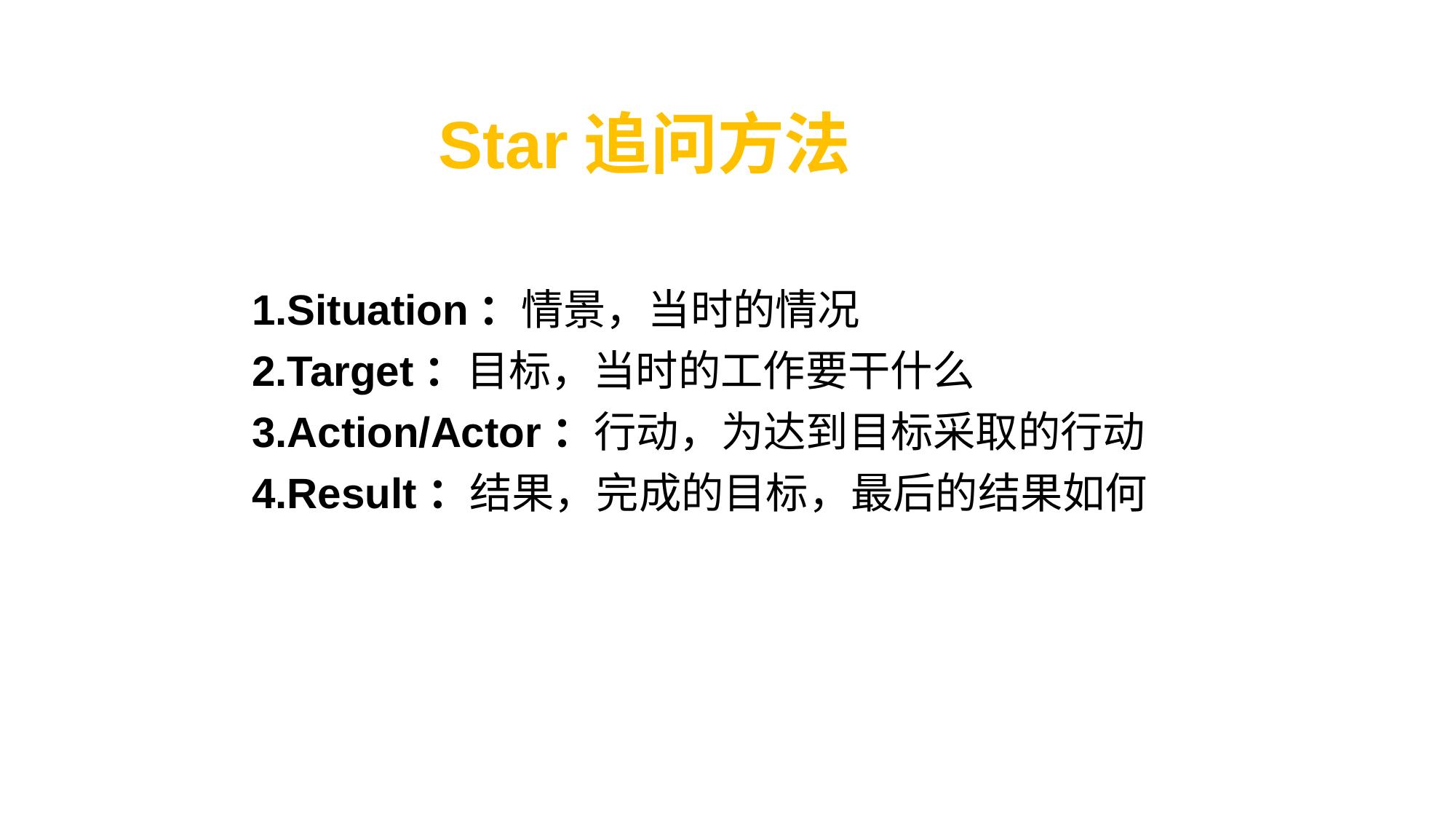

# Star追问方法
1.Situation：情景，当时的情况
2.Target：目标，当时的工作要干什么
3.Action/Actor：行动，为达到目标采取的行动
4.Result：结果，完成的目标，最后的结果如何